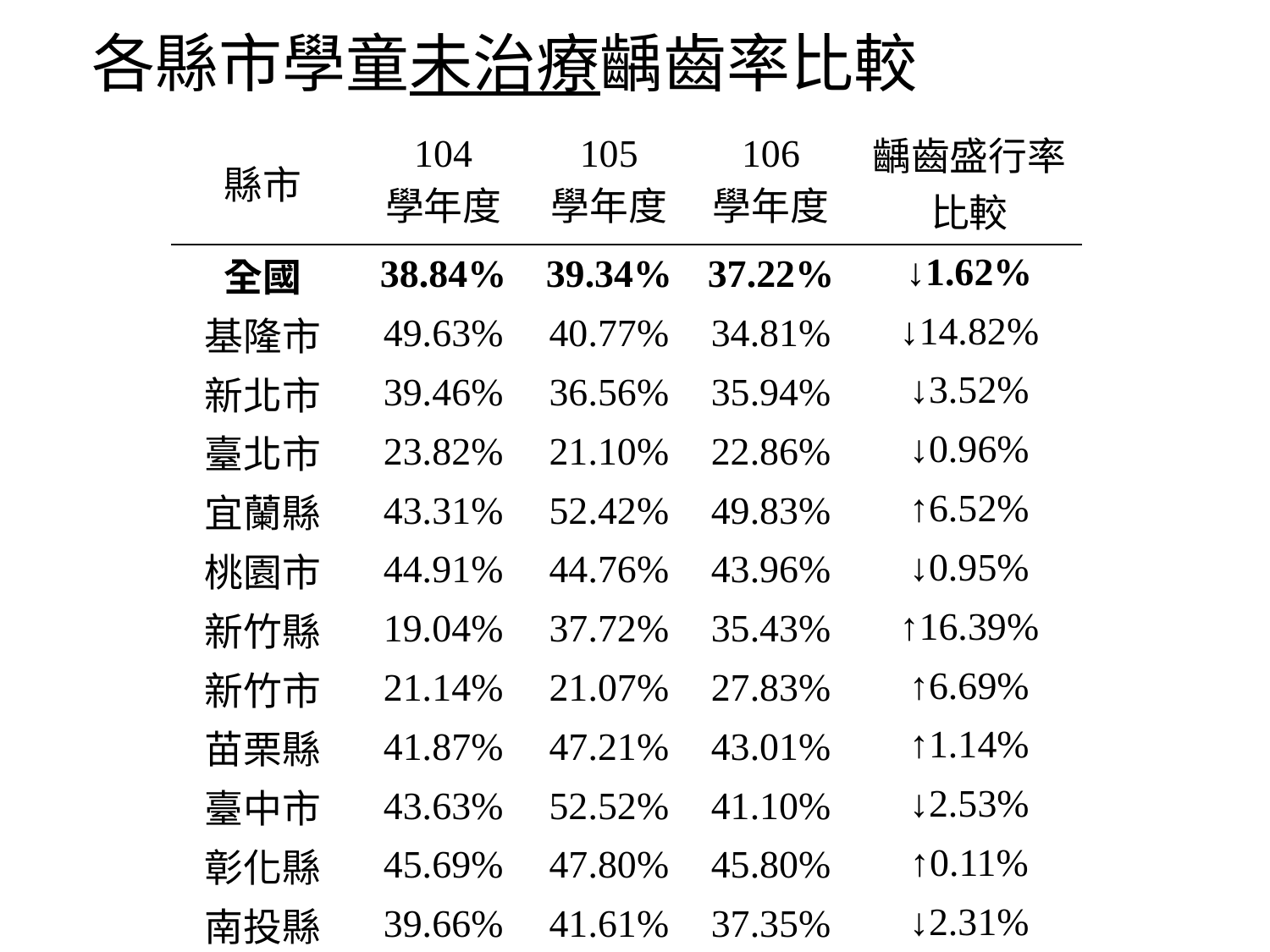

# 各縣市學童未治療齲齒率比較
| 縣市 | 104 學年度 | 105 學年度 | 106 學年度 | 齲齒盛行率 比較 |
| --- | --- | --- | --- | --- |
| 全國 | 38.84% | 39.34% | 37.22% | ↓1.62% |
| 基隆市 | 49.63% | 40.77% | 34.81% | ↓14.82% |
| 新北市 | 39.46% | 36.56% | 35.94% | ↓3.52% |
| 臺北市 | 23.82% | 21.10% | 22.86% | ↓0.96% |
| 宜蘭縣 | 43.31% | 52.42% | 49.83% | ↑6.52% |
| 桃園市 | 44.91% | 44.76% | 43.96% | ↓0.95% |
| 新竹縣 | 19.04% | 37.72% | 35.43% | ↑16.39% |
| 新竹市 | 21.14% | 21.07% | 27.83% | ↑6.69% |
| 苗栗縣 | 41.87% | 47.21% | 43.01% | ↑1.14% |
| 臺中市 | 43.63% | 52.52% | 41.10% | ↓2.53% |
| 彰化縣 | 45.69% | 47.80% | 45.80% | ↑0.11% |
| 南投縣 | 39.66% | 41.61% | 37.35% | ↓2.31% |